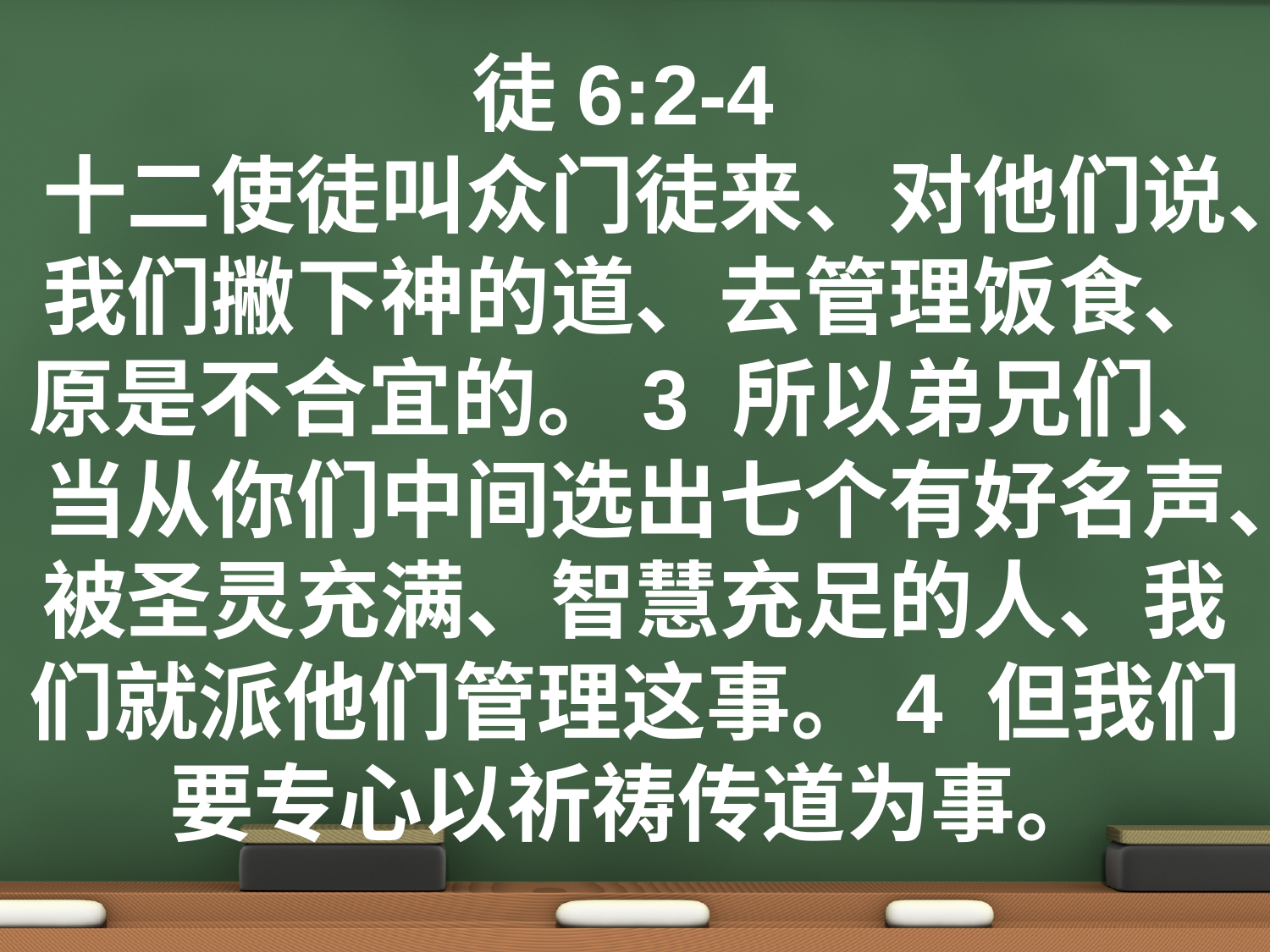

徒6:2-4
十二使徒叫众门徒来、对他们说、我们撇下神的道、去管理饭食、原是不合宜的。3 所以弟兄们、当从你们中间选出七个有好名声、被圣灵充满、智慧充足的人、我们就派他们管理这事。4 但我们要专心以祈祷传道为事。